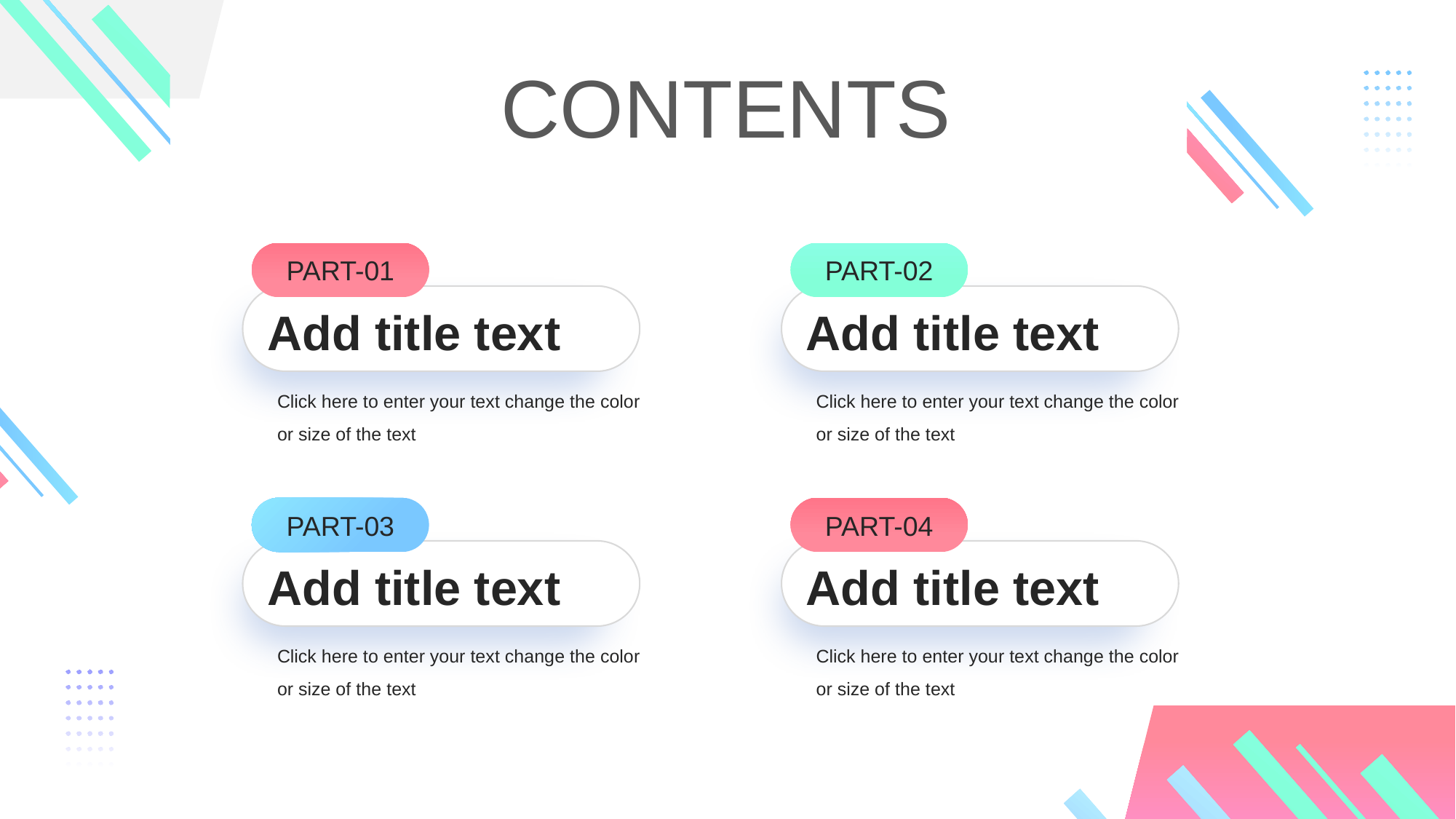

行业PPT模板http://www.1ppt.com/hangye/

CONTENTS

PART-01

PART-02

Add title text
Add title text

Click here to enter your text change the color or size of the text
Click here to enter your text change the color or size of the text
PART-03

PART-04

Add title text
Add title text
Click here to enter your text change the color or size of the text
Click here to enter your text change the color or size of the text